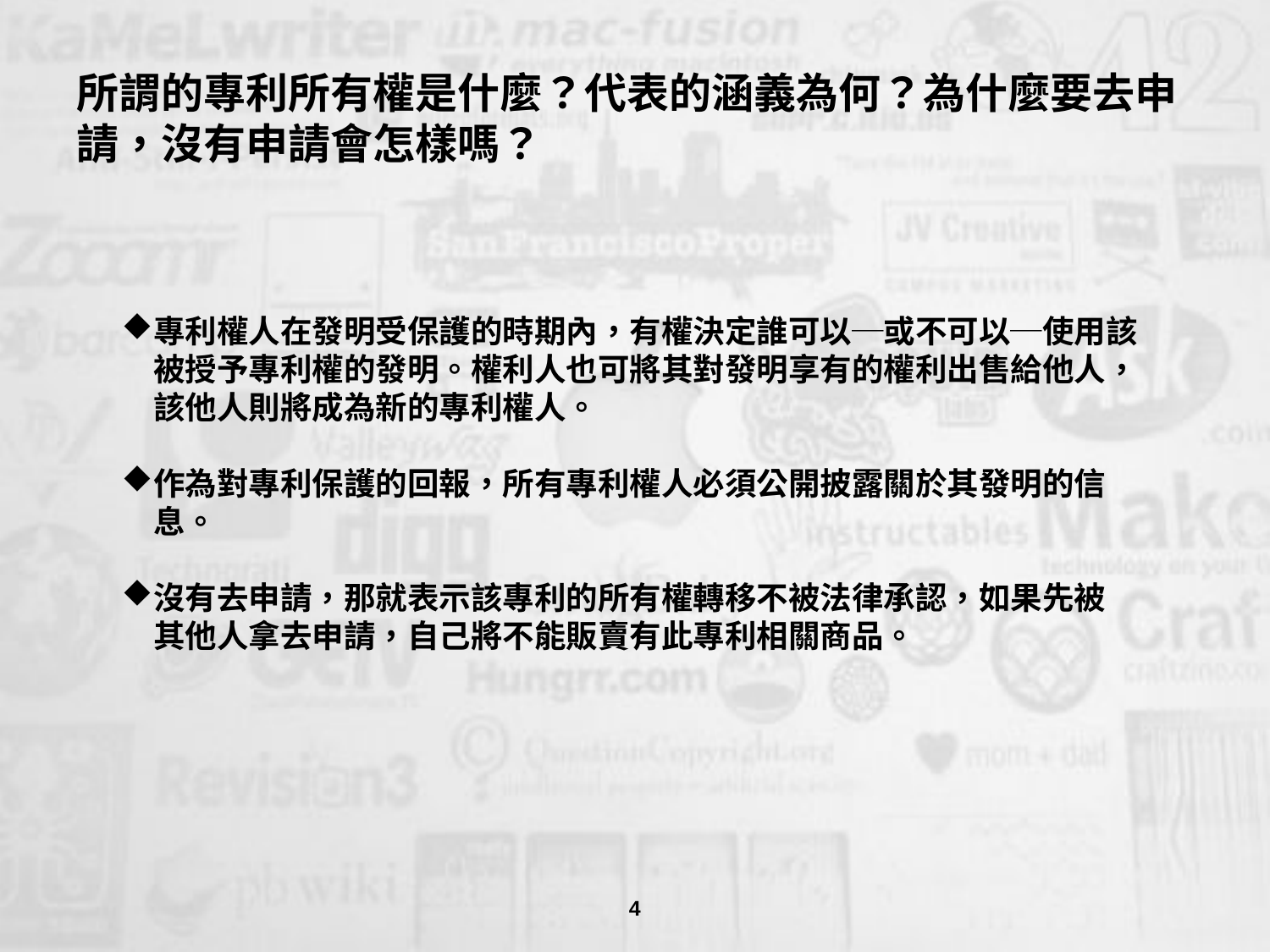

# 所謂的專利所有權是什麼？代表的涵義為何？為什麼要去申請，沒有申請會怎樣嗎？

專利權人在發明受保護的時期內，有權決定誰可以─或不可以─使用該
　被授予專利權的發明。權利人也可將其對發明享有的權利出售給他人，
　該他人則將成為新的專利權人。

作為對專利保護的回報，所有專利權人必須公開披露關於其發明的信
　息。

沒有去申請，那就表示該專利的所有權轉移不被法律承認，如果先被
　其他人拿去申請，自己將不能販賣有此專利相關商品。

4